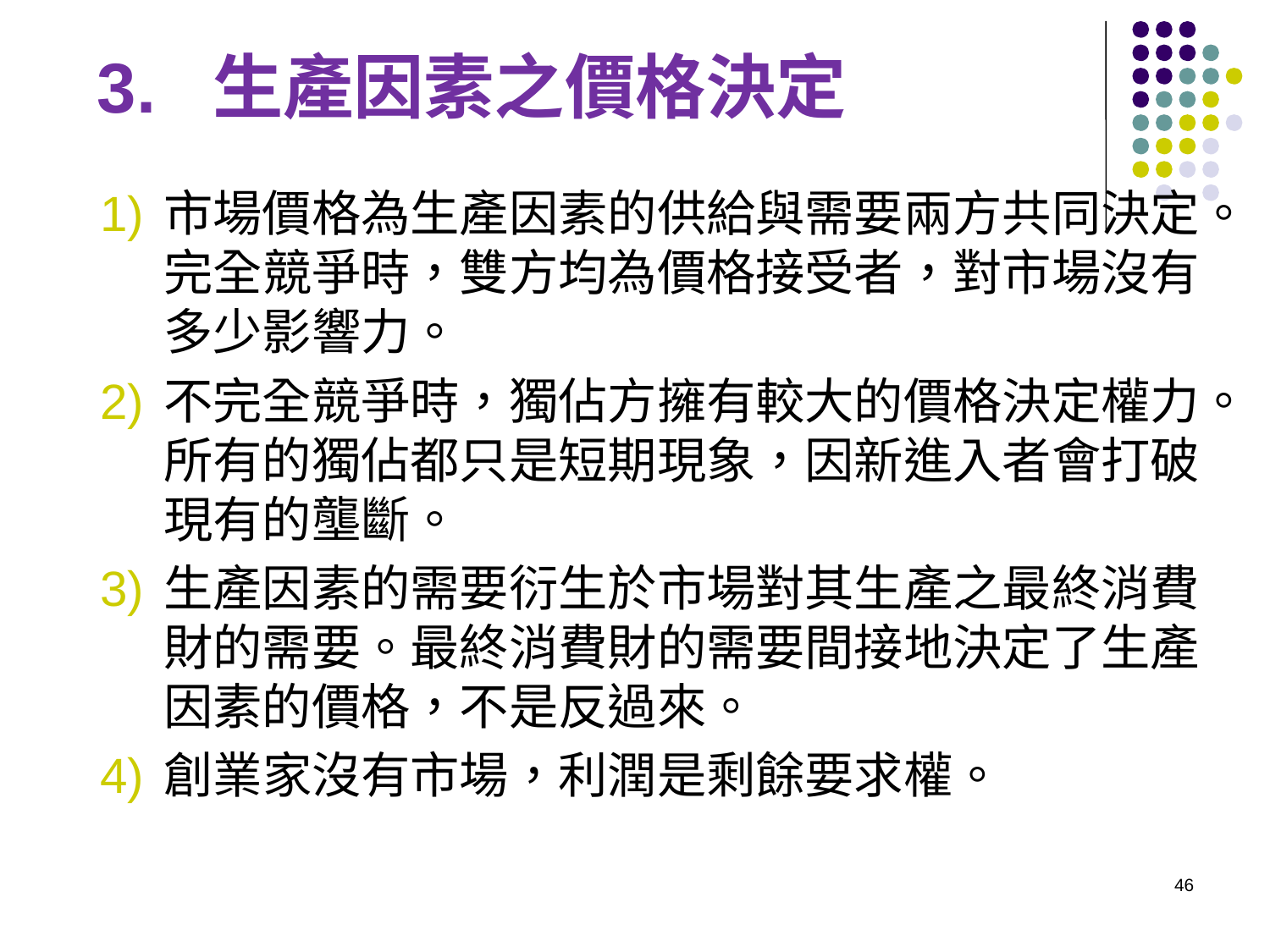

3.  生產因素之價格決定
市場價格為生產因素的供給與需要兩方共同決定。完全競爭時，雙方均為價格接受者，對市場沒有多少影響力。
不完全競爭時，獨佔方擁有較大的價格決定權力。所有的獨佔都只是短期現象，因新進入者會打破現有的壟斷。
生產因素的需要衍生於市場對其生產之最終消費財的需要。最終消費財的需要間接地決定了生產因素的價格，不是反過來。
創業家沒有市場，利潤是剩餘要求權。
46